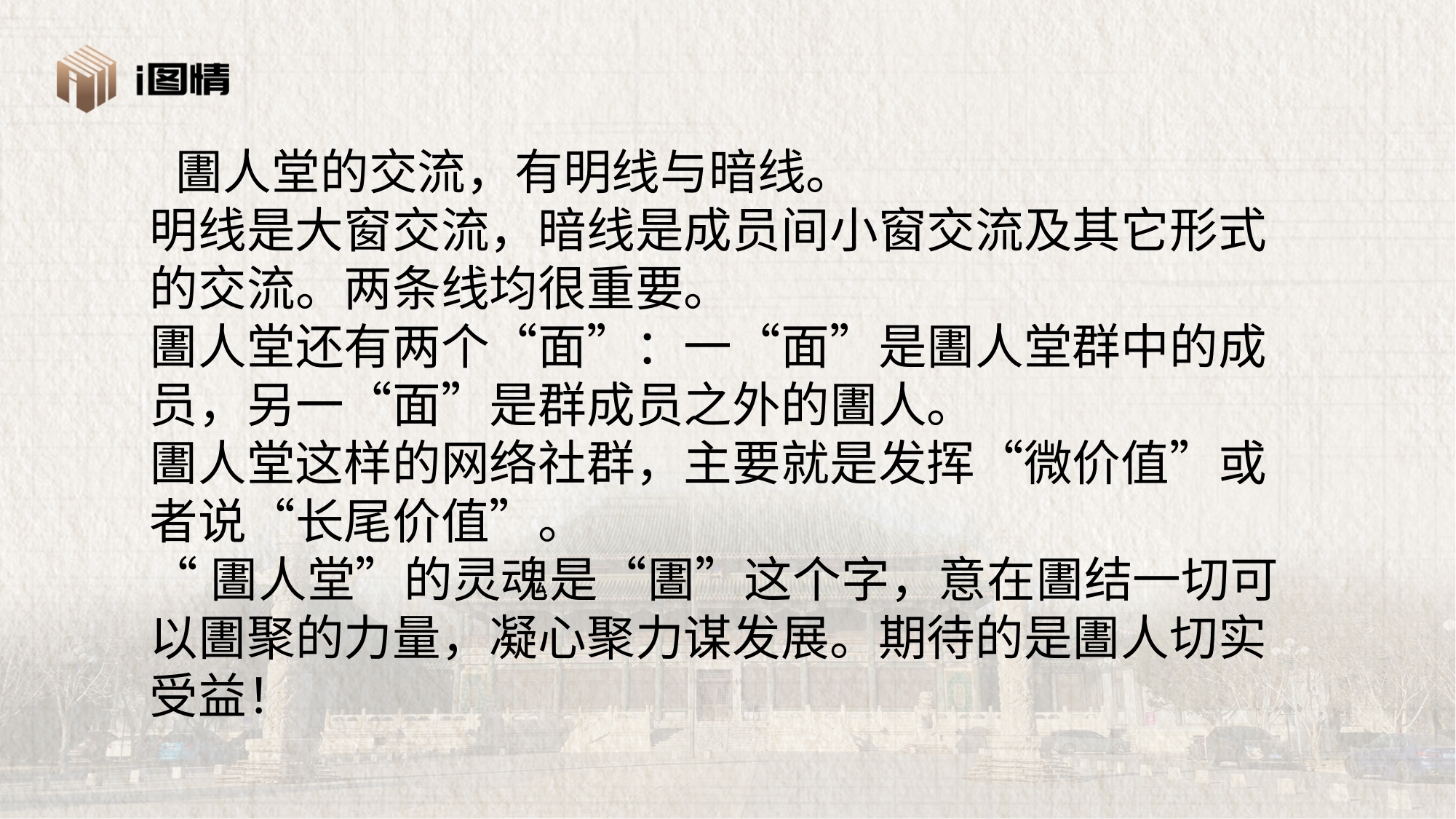

圕人堂的交流，有明线与暗线。
明线是大窗交流，暗线是成员间小窗交流及其它形式的交流。两条线均很重要。
圕人堂还有两个“面”：一“面”是圕人堂群中的成员，另一“面”是群成员之外的圕人。
圕人堂这样的网络社群，主要就是发挥“微价值”或者说“长尾价值”。
“圕人堂”的灵魂是“圕”这个字，意在圕结一切可以圕聚的力量，凝心聚力谋发展。期待的是圕人切实受益！

45